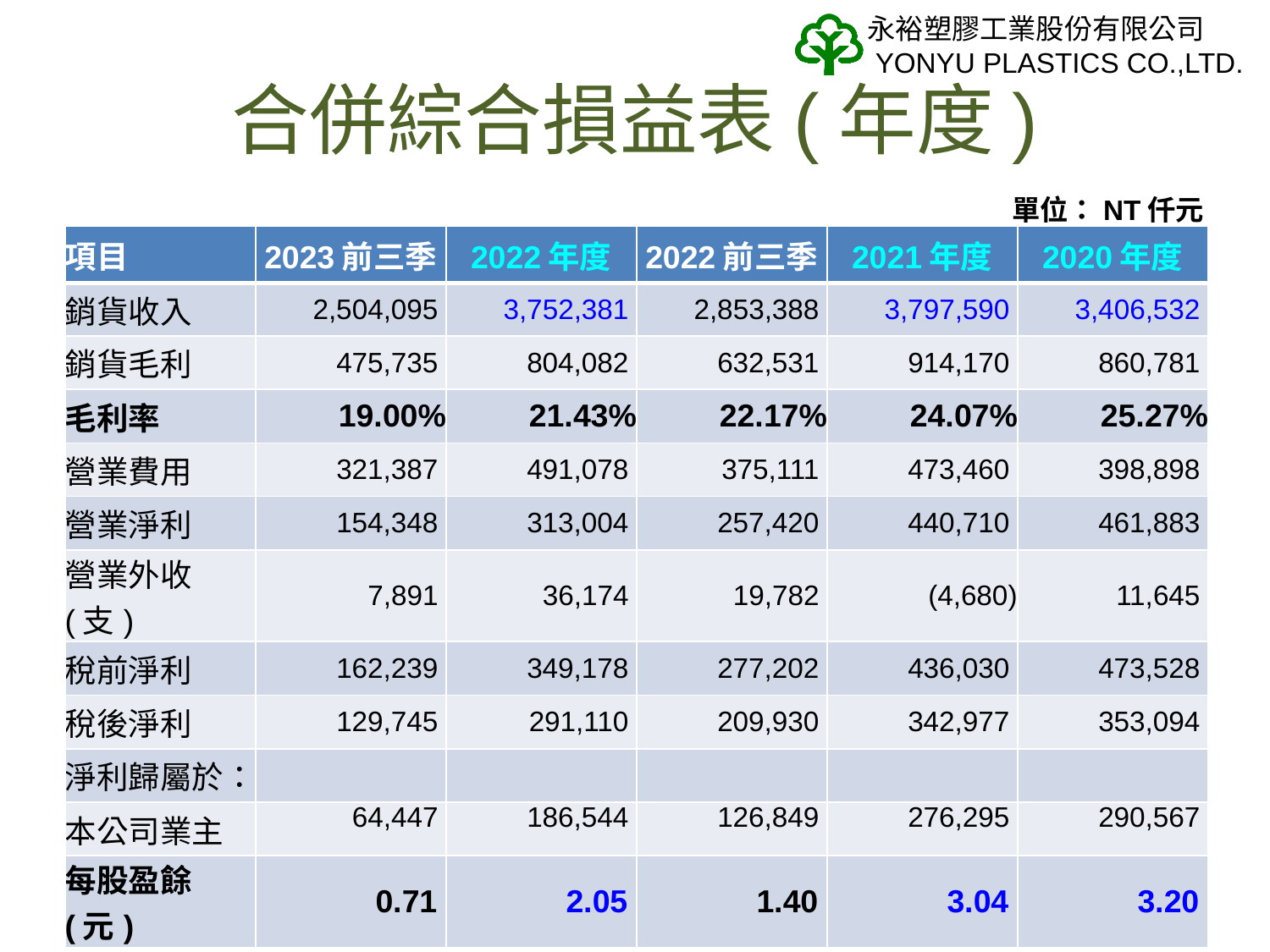

# 合併綜合損益表(年度)
單位：NT仟元
| 項目 | 2023前三季 | 2022年度 | 2022前三季 | 2021年度 | 2020年度 |
| --- | --- | --- | --- | --- | --- |
| 銷貨收入 | 2,504,095 | 3,752,381 | 2,853,388 | 3,797,590 | 3,406,532 |
| 銷貨毛利 | 475,735 | 804,082 | 632,531 | 914,170 | 860,781 |
| 毛利率 | 19.00% | 21.43% | 22.17% | 24.07% | 25.27% |
| 營業費用 | 321,387 | 491,078 | 375,111 | 473,460 | 398,898 |
| 營業淨利 | 154,348 | 313,004 | 257,420 | 440,710 | 461,883 |
| 營業外收(支) | 7,891 | 36,174 | 19,782 | (4,680) | 11,645 |
| 稅前淨利 | 162,239 | 349,178 | 277,202 | 436,030 | 473,528 |
| 稅後淨利 | 129,745 | 291,110 | 209,930 | 342,977 | 353,094 |
| 淨利歸屬於： |  |  |  |  |  |
| 本公司業主 | 64,447 | 186,544 | 126,849 | 276,295 | 290,567 |
| 每股盈餘(元) | 0.71 | 2.05 | 1.40 | 3.04 | 3.20 |
12